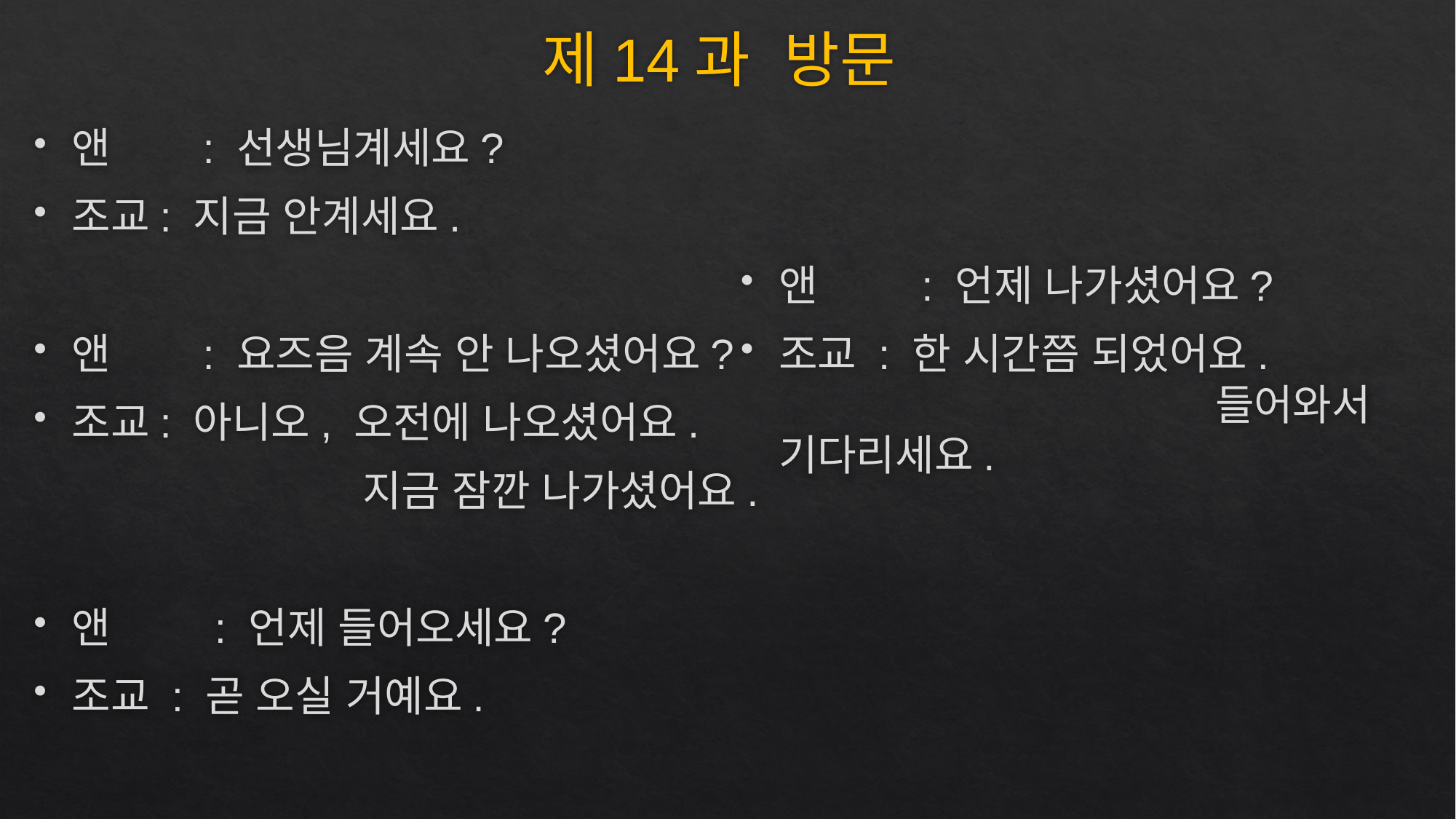

# 제14과  방문
앤 	 : 선생님계세요?
조교: 지금 안계세요.

앤	 : 요즈음 계속 안 나오셨어요?
조교: 아니오, 오전에 나오셨어요.
			지금 잠깐 나가셨어요.

앤	  : 언제 들어오세요?
조교 : 곧 오실 거예요.

앤	  : 언제 나가셨어요?
조교 : 한 시간쯤 되었어요. 						들어와서 기다리세요.